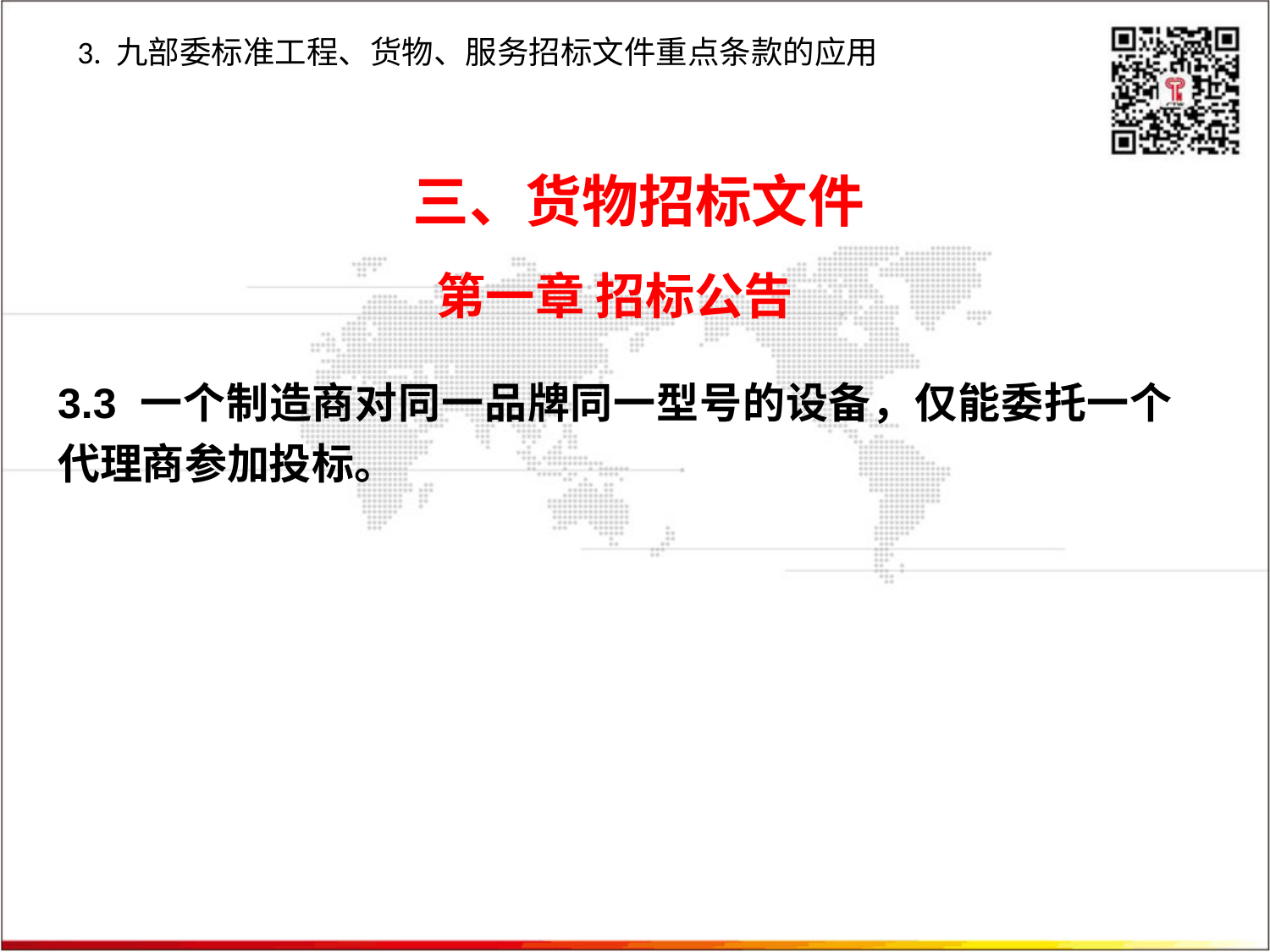

3. 九部委标准工程、货物、服务招标文件重点条款的应用
三、货物招标文件
第一章 招标公告
3.3 一个制造商对同一品牌同一型号的设备，仅能委托一个代理商参加投标。